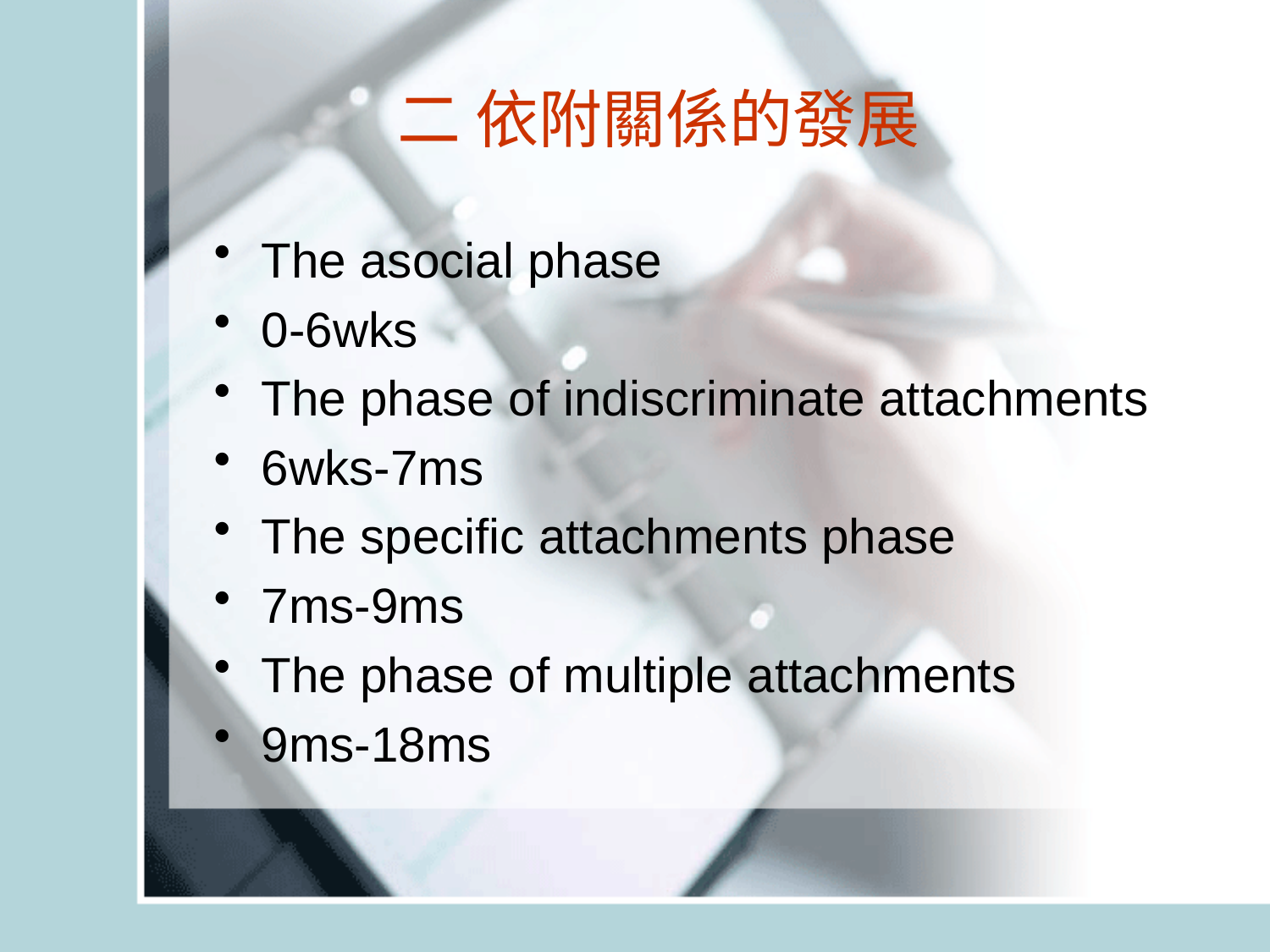

# 二 依附關係的發展
The asocial phase
0-6wks
The phase of indiscriminate attachments
6wks-7ms
The specific attachments phase
7ms-9ms
The phase of multiple attachments
9ms-18ms